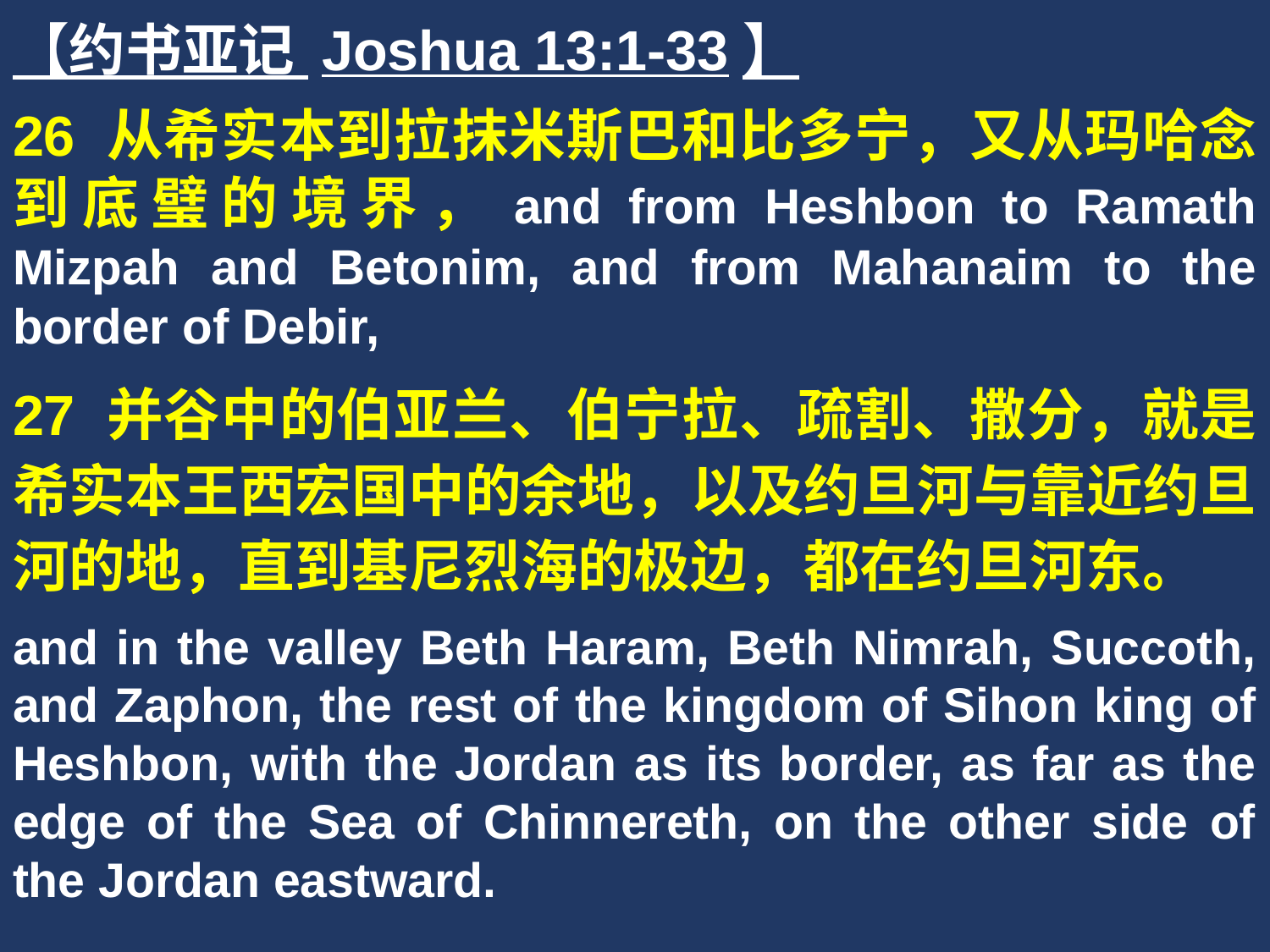

【约书亚记 Joshua 13:1-33】
26 从希实本到拉抹米斯巴和比多宁，又从玛哈念到底璧的境界，and from Heshbon to Ramath Mizpah and Betonim, and from Mahanaim to the border of Debir,
27 并谷中的伯亚兰、伯宁拉、疏割、撒分，就是希实本王西宏国中的余地，以及约旦河与靠近约旦河的地，直到基尼烈海的极边，都在约旦河东。
and in the valley Beth Haram, Beth Nimrah, Succoth, and Zaphon, the rest of the kingdom of Sihon king of Heshbon, with the Jordan as its border, as far as the edge of the Sea of Chinnereth, on the other side of the Jordan eastward.